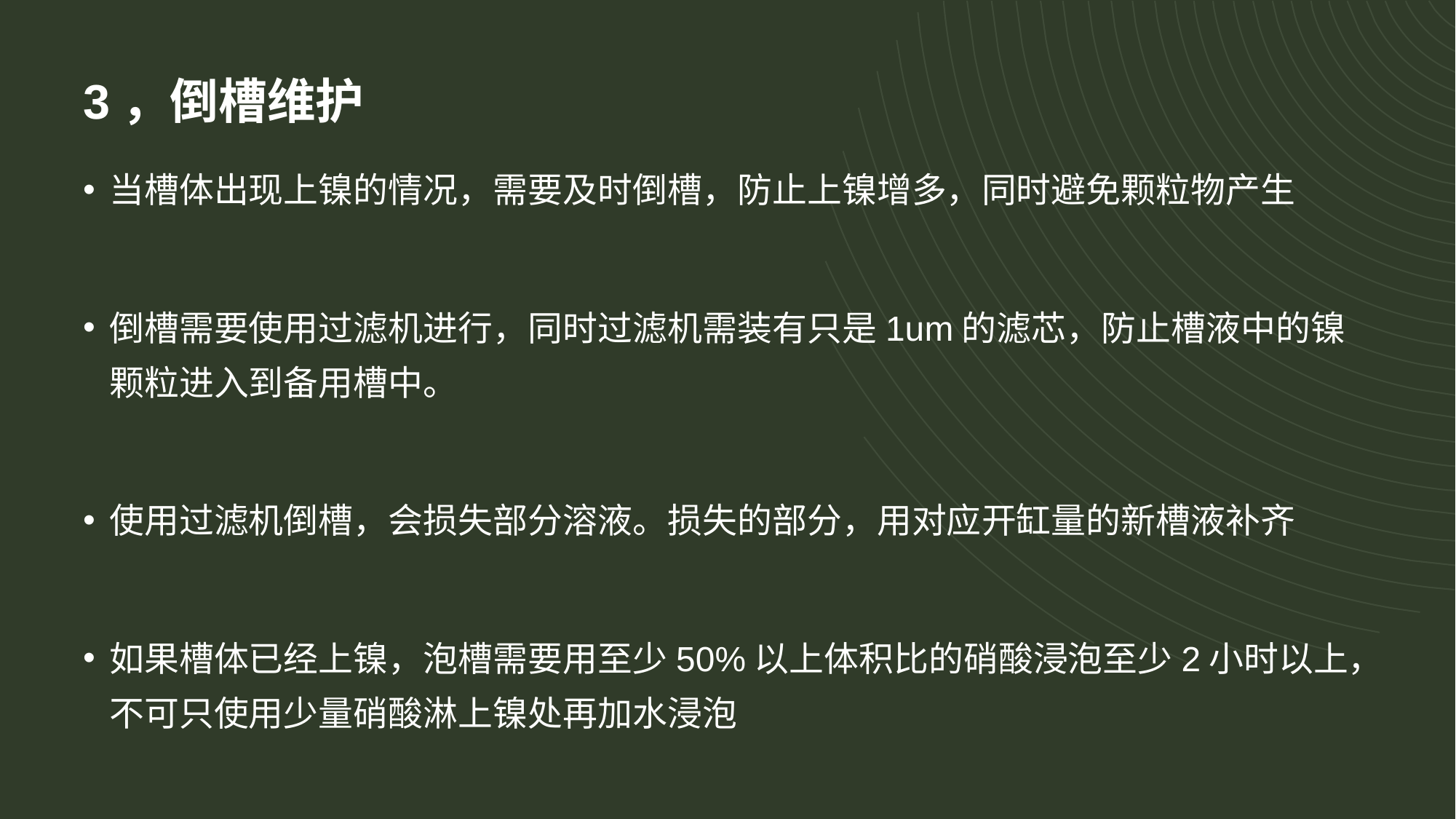

# 3，倒槽维护
当槽体出现上镍的情况，需要及时倒槽，防止上镍增多，同时避免颗粒物产生

倒槽需要使用过滤机进行，同时过滤机需装有只是1um的滤芯，防止槽液中的镍颗粒进入到备用槽中。

使用过滤机倒槽，会损失部分溶液。损失的部分，用对应开缸量的新槽液补齐

如果槽体已经上镍，泡槽需要用至少50%以上体积比的硝酸浸泡至少2小时以上，不可只使用少量硝酸淋上镍处再加水浸泡